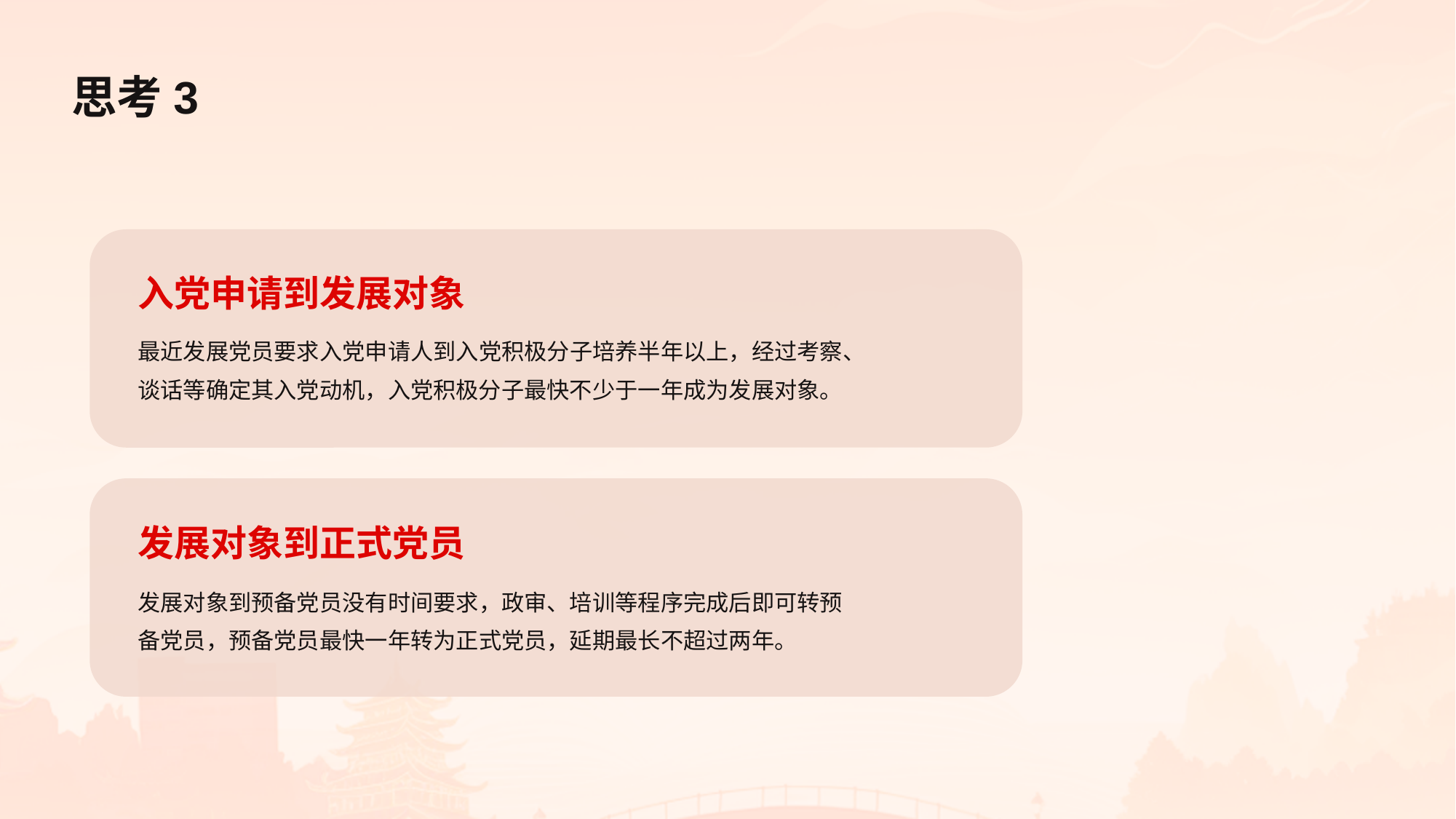

思考3

入党申请到发展对象
最近发展党员要求入党申请人到入党积极分子培养半年以上，经过考察、谈话等确定其入党动机，入党积极分子最快不少于一年成为发展对象。

发展对象到正式党员
发展对象到预备党员没有时间要求，政审、培训等程序完成后即可转预备党员，预备党员最快一年转为正式党员，延期最长不超过两年。